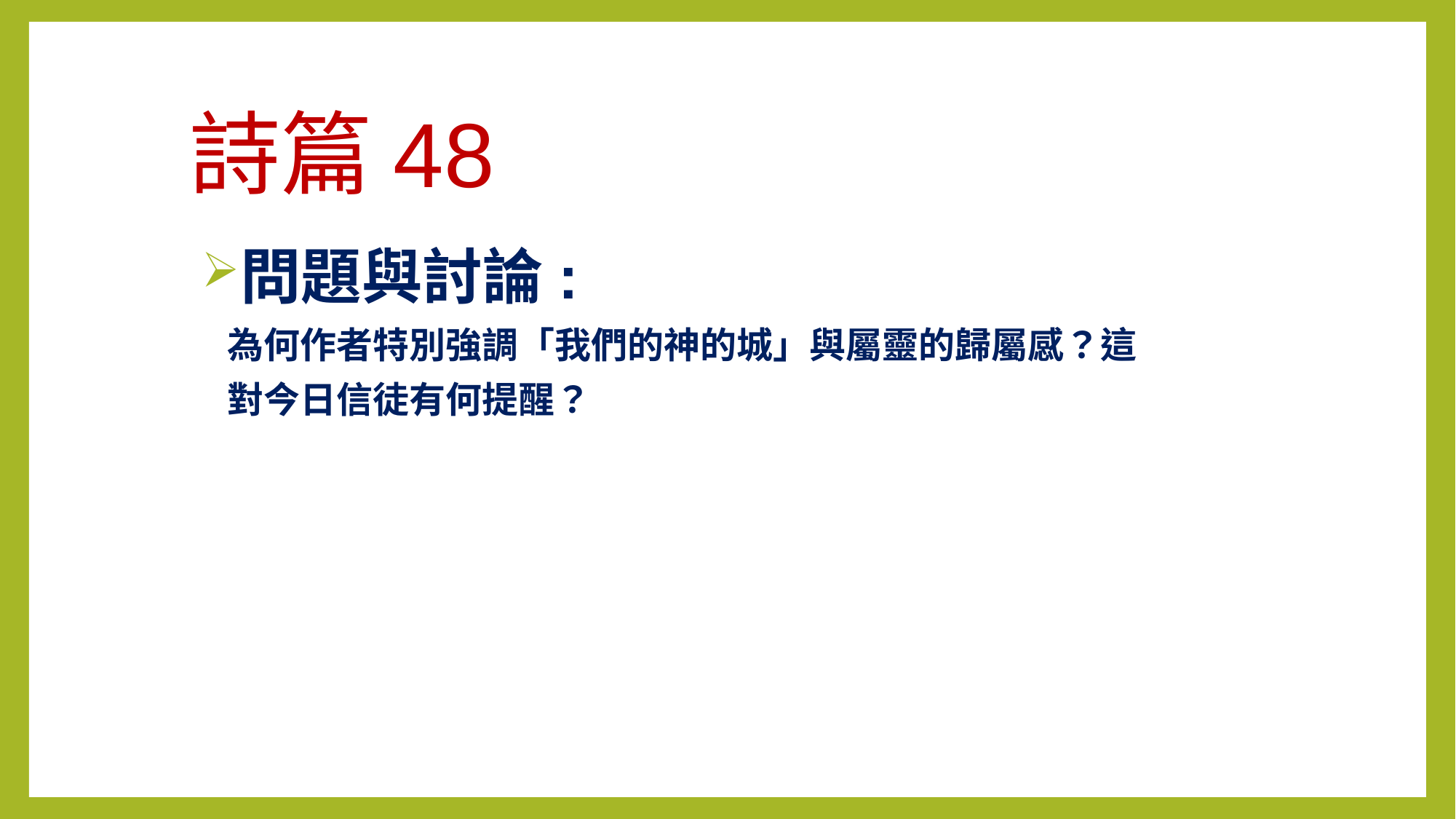

# 詩篇48
問題與討論:
  為何作者特別強調「我們的神的城」與屬靈的歸屬感？這
  對今日信徒有何提醒？